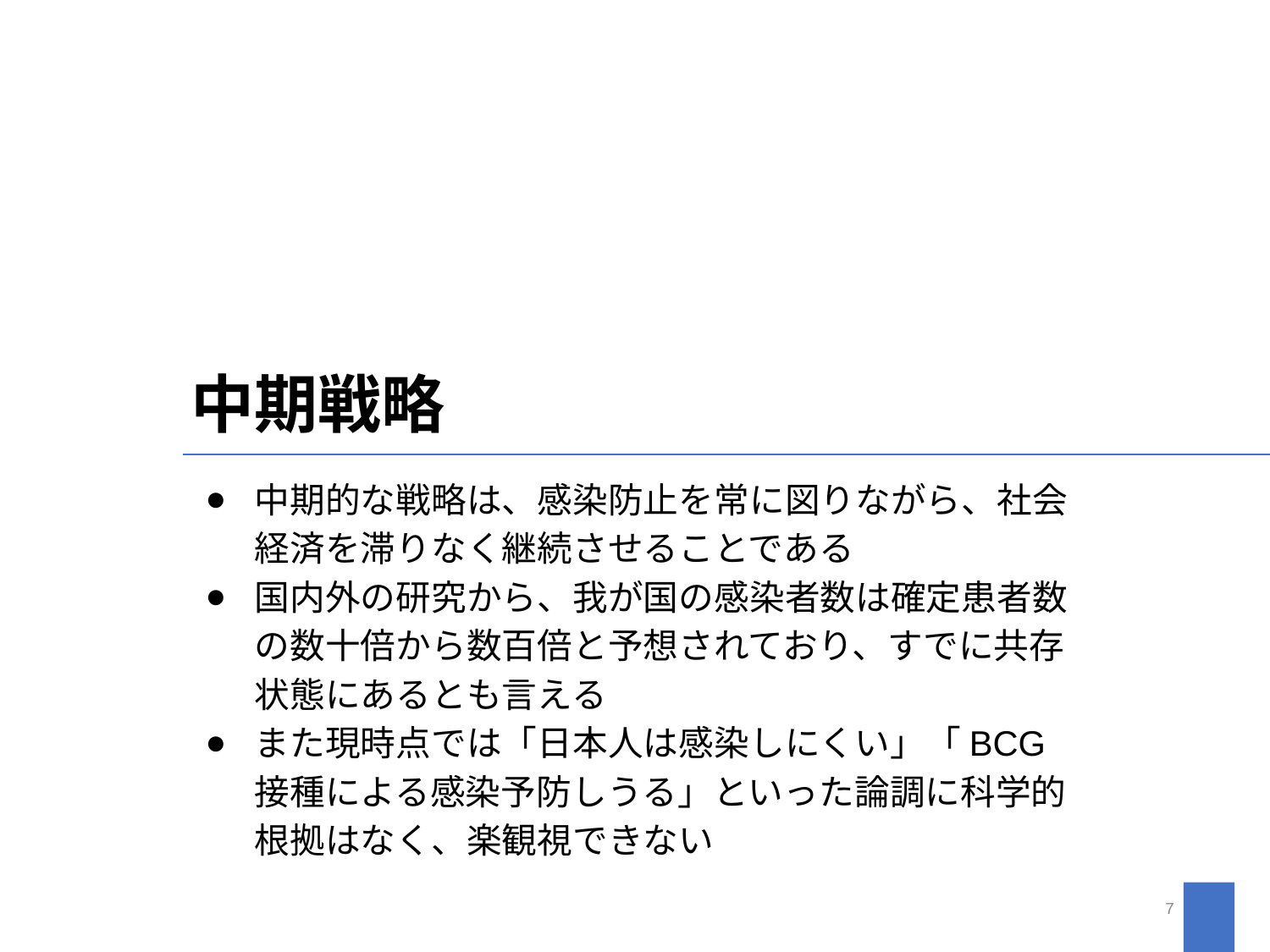

# 中期戦略
中期的な戦略は、感染防止を常に図りながら、社会経済を滞りなく継続させることである
国内外の研究から、我が国の感染者数は確定患者数の数十倍から数百倍と予想されており、すでに共存状態にあるとも言える
また現時点では「日本人は感染しにくい」「BCG 接種による感染予防しうる」といった論調に科学的根拠はなく、楽観視できない
7